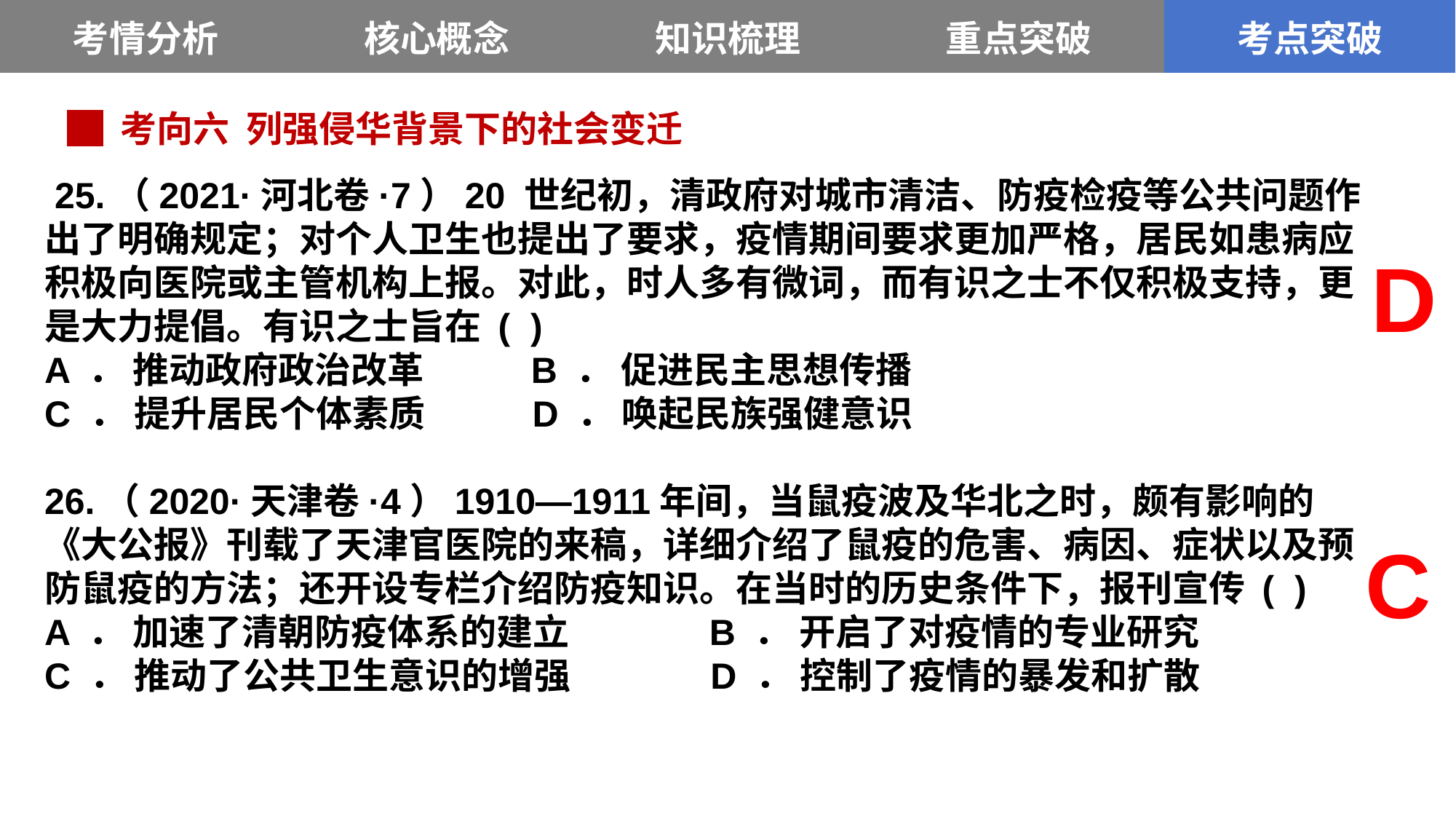

| 考情分析 | 核心概念 | 知识梳理 | 重点突破 | 考点突破 |
| --- | --- | --- | --- | --- |
█ 考向六  列强侵华背景下的社会变迁
 25.（2021·河北卷·7）20 世纪初，清政府对城市清洁、防疫检疫等公共问题作出了明确规定；对个人卫生也提出了要求，疫情期间要求更加严格，居民如患病应积极向医院或主管机构上报。对此，时人多有微词，而有识之士不仅积极支持，更是大力提倡。有识之士旨在 (  )
A ． 推动政府政治改革            B ． 促进民主思想传播
C ． 提升居民个体素质            D ． 唤起民族强健意识

26.（2020·天津卷·4）1910—1911年间，当鼠疫波及华北之时，颇有影响的《大公报》刊载了天津官医院的来稿，详细介绍了鼠疫的危害、病因、症状以及预防鼠疫的方法；还开设专栏介绍防疫知识。在当时的历史条件下，报刊宣传 (  )
A ． 加速了清朝防疫体系的建立                B ． 开启了对疫情的专业研究
C ． 推动了公共卫生意识的增强                D ． 控制了疫情的暴发和扩散

D
C